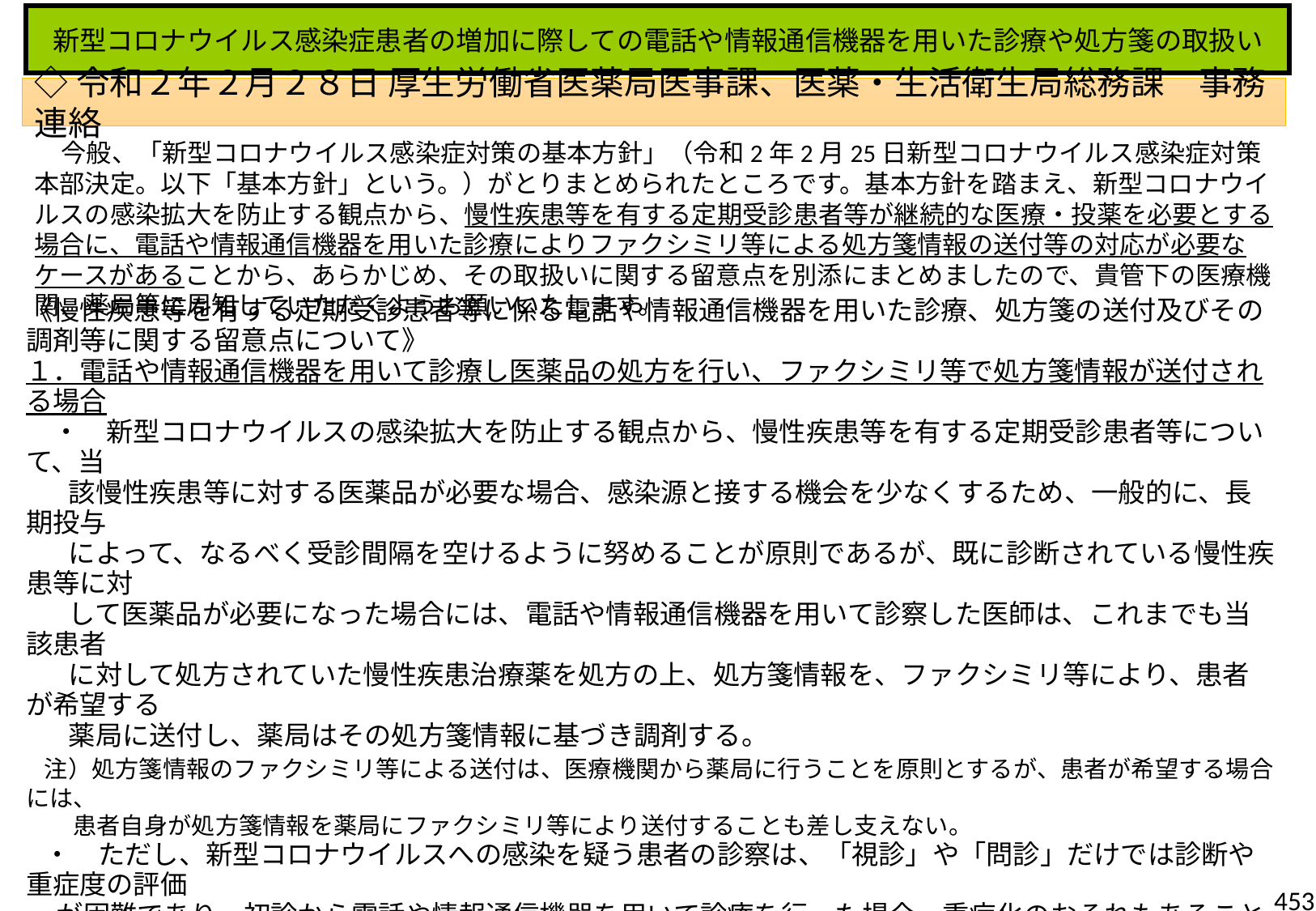

新型コロナウイルス感染症患者の増加に際しての電話や情報通信機器を用いた診療や処方箋の取扱い
◇令和２年２月２８日 厚生労働省医薬局医事課、医薬・生活衛生局総務課　事務連絡
　今般、「新型コロナウイルス感染症対策の基本方針」（令和2年2月25日新型コロナウイルス感染症対策本部決定。以下「基本方針」という。）がとりまとめられたところです。基本方針を踏まえ、新型コロナウイルスの感染拡大を防止する観点から、慢性疾患等を有する定期受診患者等が継続的な医療・投薬を必要とする場合に、電話や情報通信機器を用いた診療によりファクシミリ等による処方箋情報の送付等の対応が必要なケースがあることから、あらかじめ、その取扱いに関する留意点を別添にまとめましたので、貴管下の医療機関、薬局等に周知していただくようお願いいたします。
《慢性疾患等を有する定期受診患者等に係る電話や情報通信機器を用いた診療、処方箋の送付及びその調剤等に関する留意点について》
１．電話や情報通信機器を用いて診療し医薬品の処方を行い、ファクシミリ等で処方箋情報が送付される場合
　・　新型コロナウイルスの感染拡大を防止する観点から、慢性疾患等を有する定期受診患者等について、当
      該慢性疾患等に対する医薬品が必要な場合、感染源と接する機会を少なくするため、一般的に、長期投与
      によって、なるべく受診間隔を空けるように努めることが原則であるが、既に診断されている慢性疾患等に対
      して医薬品が必要になった場合には、電話や情報通信機器を用いて診察した医師は、これまでも当該患者
      に対して処方されていた慢性疾患治療薬を処方の上、処方箋情報を、ファクシミリ等により、患者が希望する
      薬局に送付し、薬局はその処方箋情報に基づき調剤する。
  注）処方箋情報のファクシミリ等による送付は、医療機関から薬局に行うことを原則とするが、患者が希望する場合には、
　　患者自身が処方箋情報を薬局にファクシミリ等により送付することも差し支えない。
  ・　ただし、新型コロナウイルスへの感染を疑う患者の診察は、「視診」や「問診」だけでは診断や重症度の評価
    が困難であり、初診から電話や情報通信機器を用いて診療を行った場合、重症化のおそれもあることから、
    初診で電話や情報通信機器を用いた診療を行うことが許容される場合には該当せず、直接の対面による診
    療を行うこと。
  ・　なお、新型コロナウイルスへの感染者との濃厚接触が疑われる患者や疑似症を有し新型コロナウイルスへ
    の感染を疑う患者について、電話や情報通信機器を用いて、対面を要しない健康医療相談や受診勧奨を行う
    ことは差し支えない。その場合、新型コロナウイルスを疑った場合の症例の定義などを参考に、必要に応じて、
    帰国者・接触者相談センターに相談することを勧奨することとする。
453